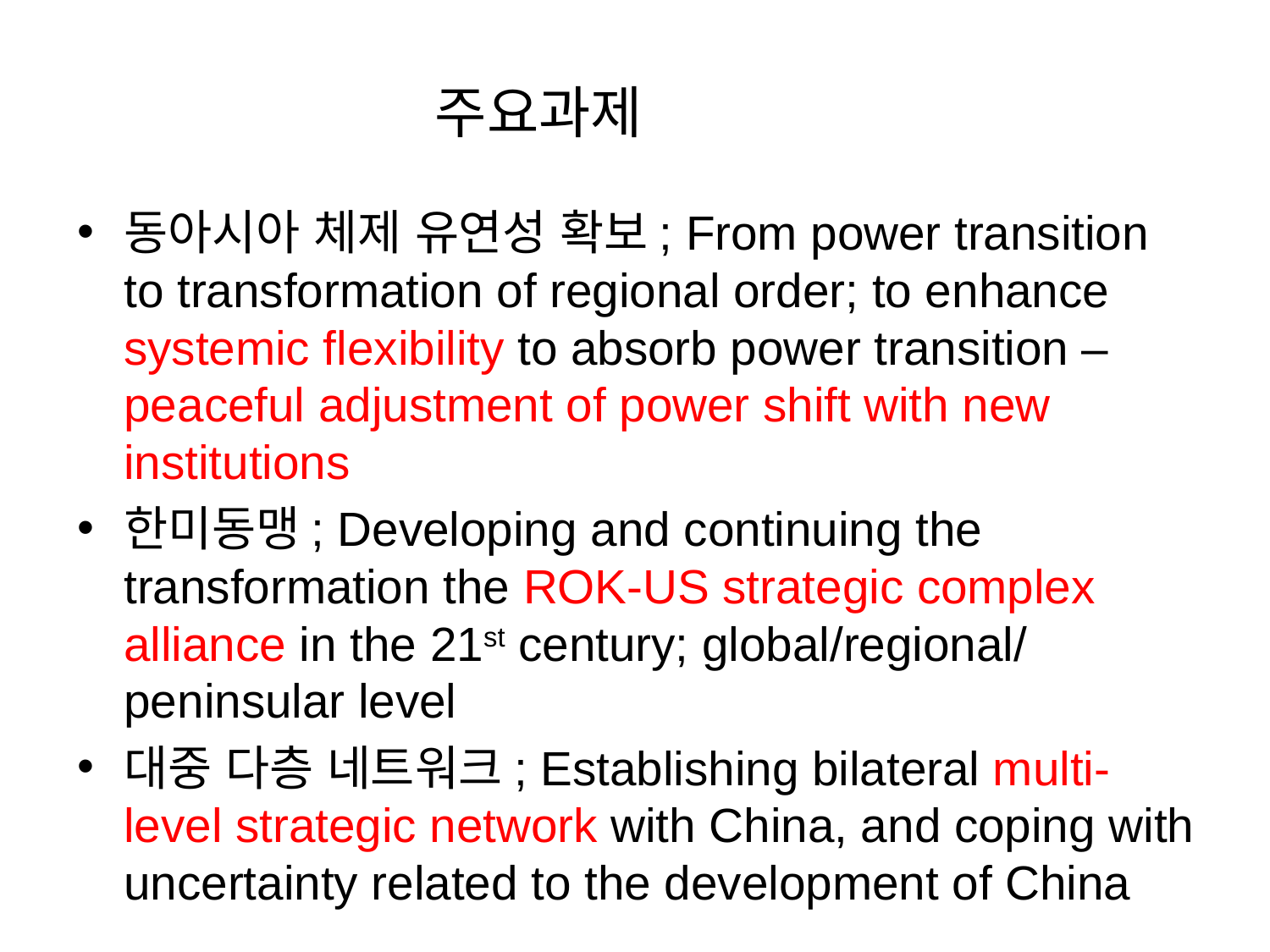

# 주요과제
동아시아 체제 유연성 확보; From power transition to transformation of regional order; to enhance systemic flexibility to absorb power transition – peaceful adjustment of power shift with new institutions
한미동맹; Developing and continuing the transformation the ROK-US strategic complex alliance in the 21st century; global/regional/peninsular level
대중 다층 네트워크; Establishing bilateral multi-level strategic network with China, and coping with uncertainty related to the development of China